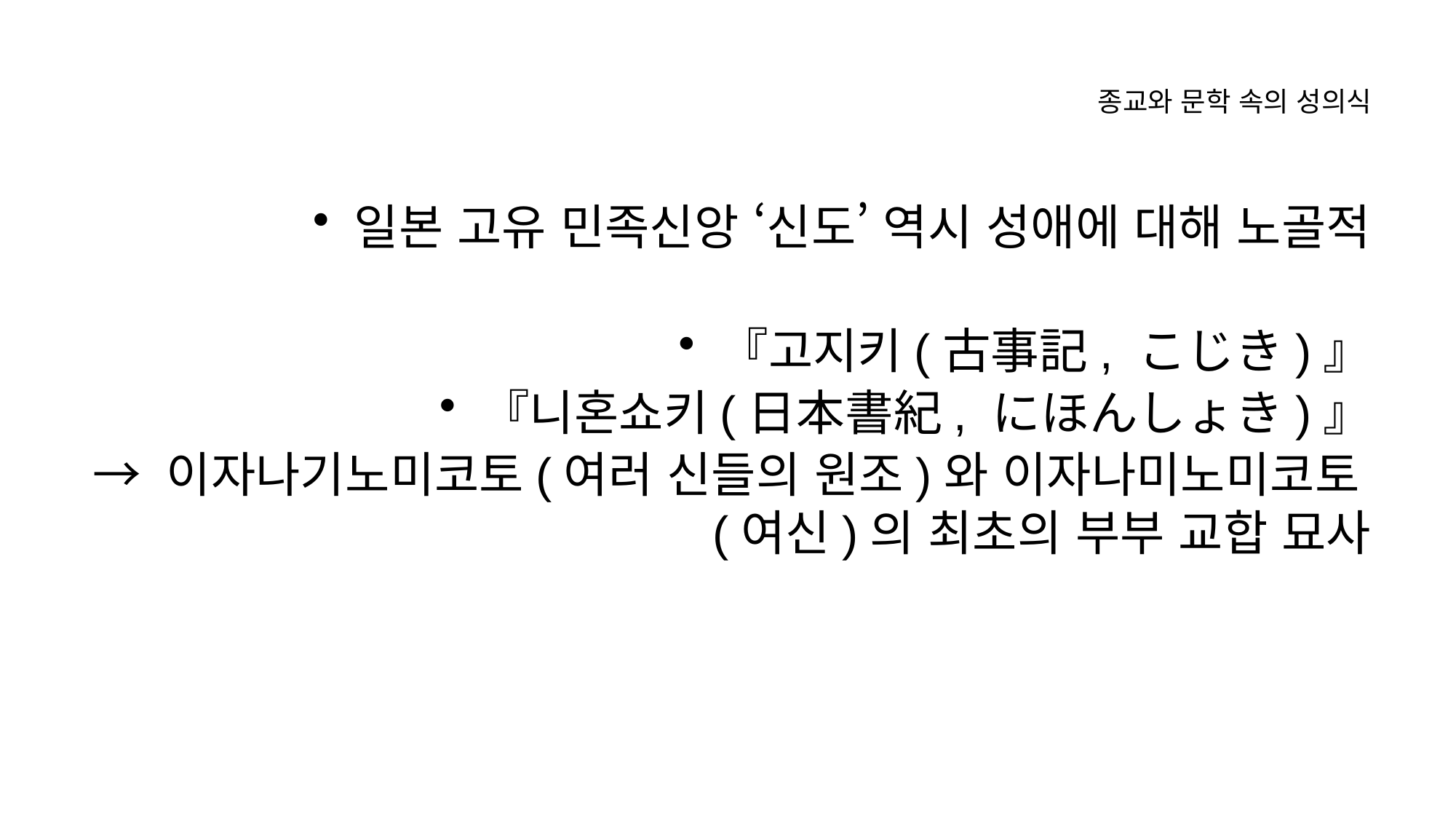

종교와 문학 속의 성의식
일본 고유 민족신앙 ‘신도’ 역시 성애에 대해 노골적

『고지키(古事記, こじき)』
『니혼쇼키(日本書紀, にほんしょき)』
→ 이자나기노미코토(여러 신들의 원조)와 이자나미노미코토(여신)의 최초의 부부 교합 묘사